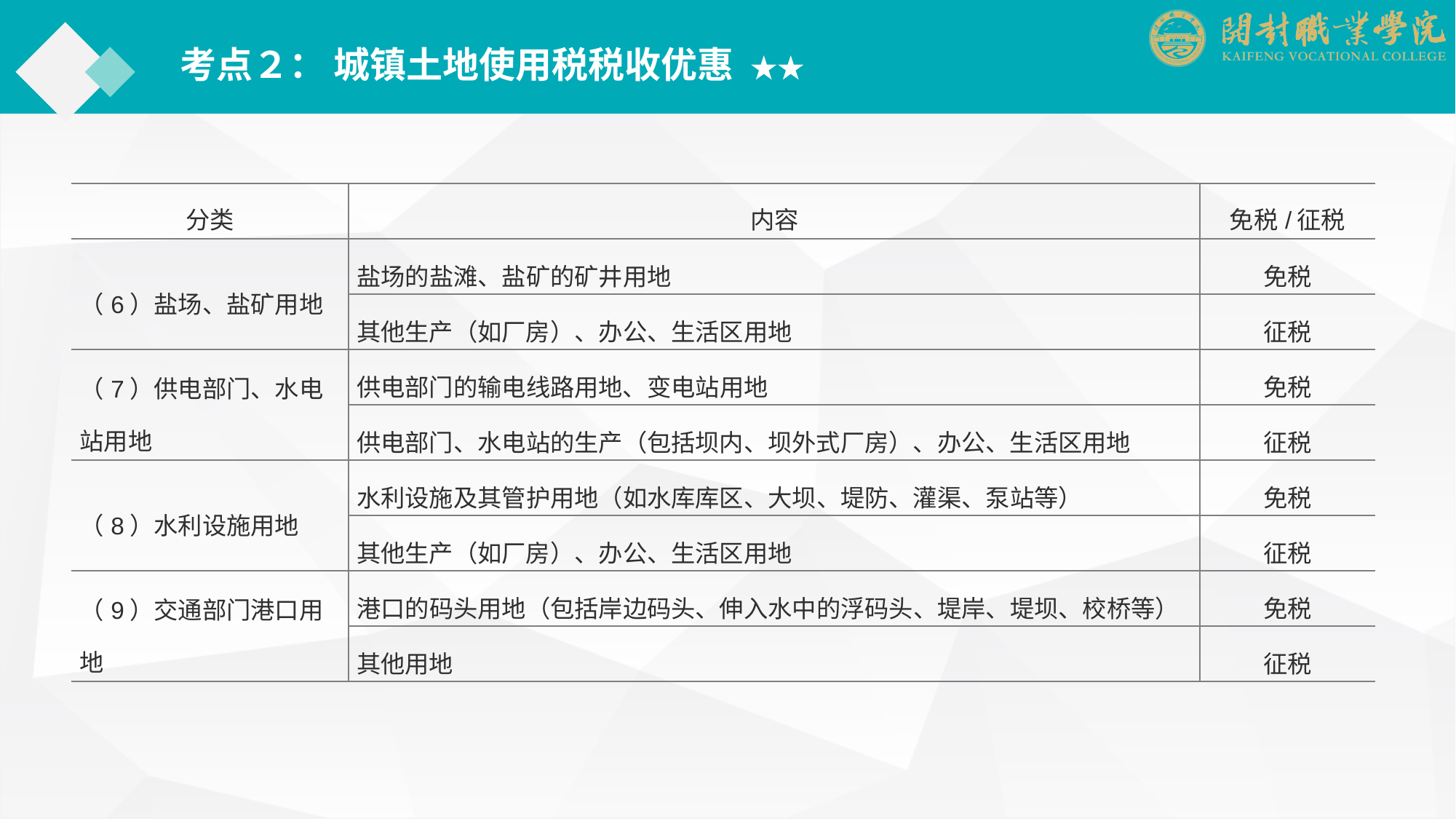

考点２： 城镇土地使用税税收优惠  ★★
| 分类 | 内容 | 免税/征税 |
| --- | --- | --- |
| （6）盐场、盐矿用地 | 盐场的盐滩、盐矿的矿井用地 | 免税 |
|  | 其他生产（如厂房）、办公、生活区用地 | 征税 |
| （7）供电部门、水电站用地 | 供电部门的输电线路用地、变电站用地 | 免税 |
|  | 供电部门、水电站的生产（包括坝内、坝外式厂房）、办公、生活区用地 | 征税 |
| （8）水利设施用地 | 水利设施及其管护用地（如水库库区、大坝、堤防、灌渠、泵站等） | 免税 |
|  | 其他生产（如厂房）、办公、生活区用地 | 征税 |
| （9）交通部门港口用地 | 港口的码头用地（包括岸边码头、伸入水中的浮码头、堤岸、堤坝、校桥等） | 免税 |
|  | 其他用地 | 征税 |